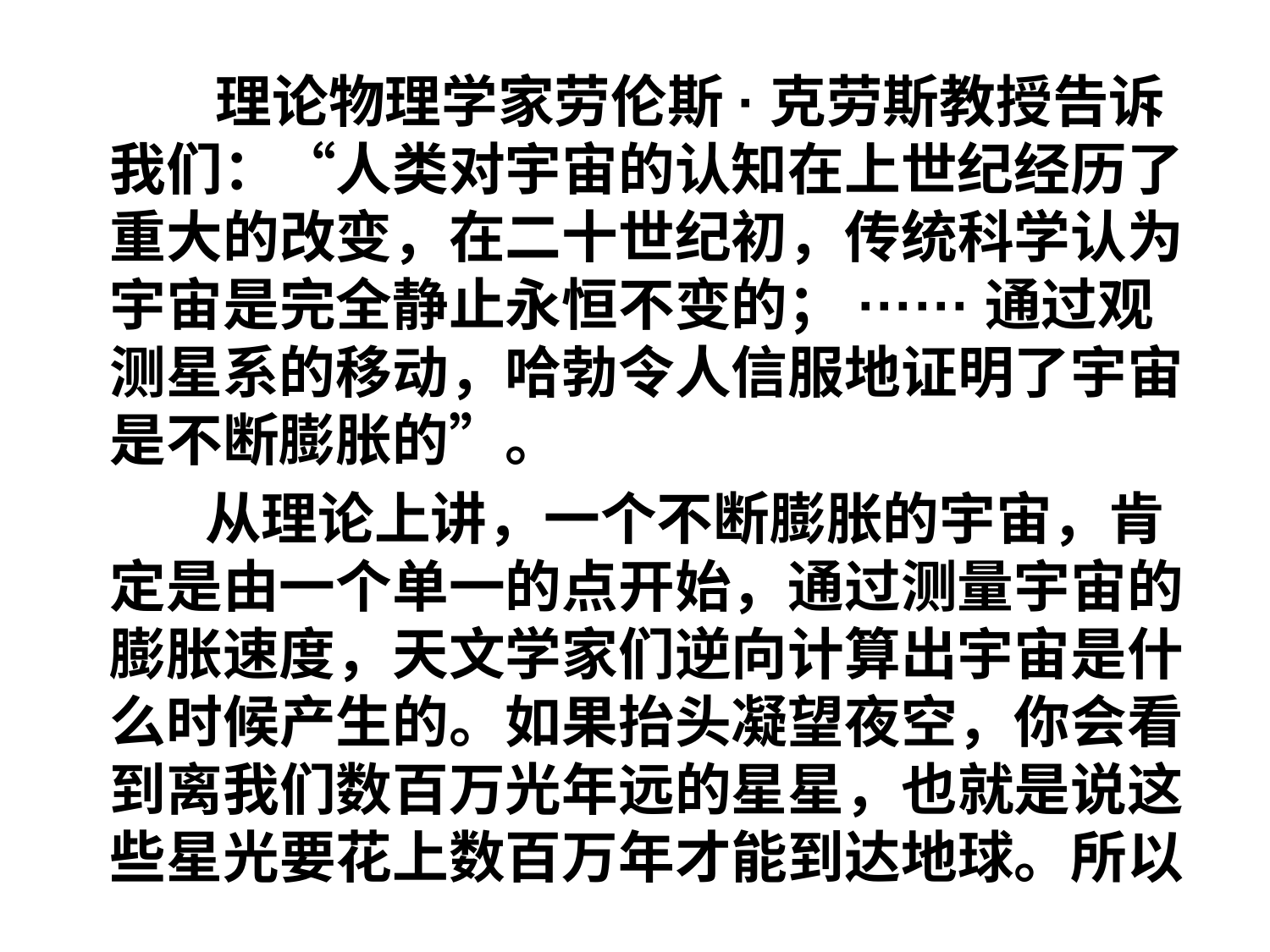

理论物理学家劳伦斯·克劳斯教授告诉我们：“人类对宇宙的认知在上世纪经历了重大的改变，在二十世纪初，传统科学认为宇宙是完全静止永恒不变的；······通过观测星系的移动，哈勃令人信服地证明了宇宙是不断膨胀的”。
          从理论上讲，一个不断膨胀的宇宙，肯定是由一个单一的点开始，通过测量宇宙的膨胀速度，天文学家们逆向计算出宇宙是什么时候产生的。如果抬头凝望夜空，你会看到离我们数百万光年远的星星，也就是说这些星光要花上数百万年才能到达地球。所以